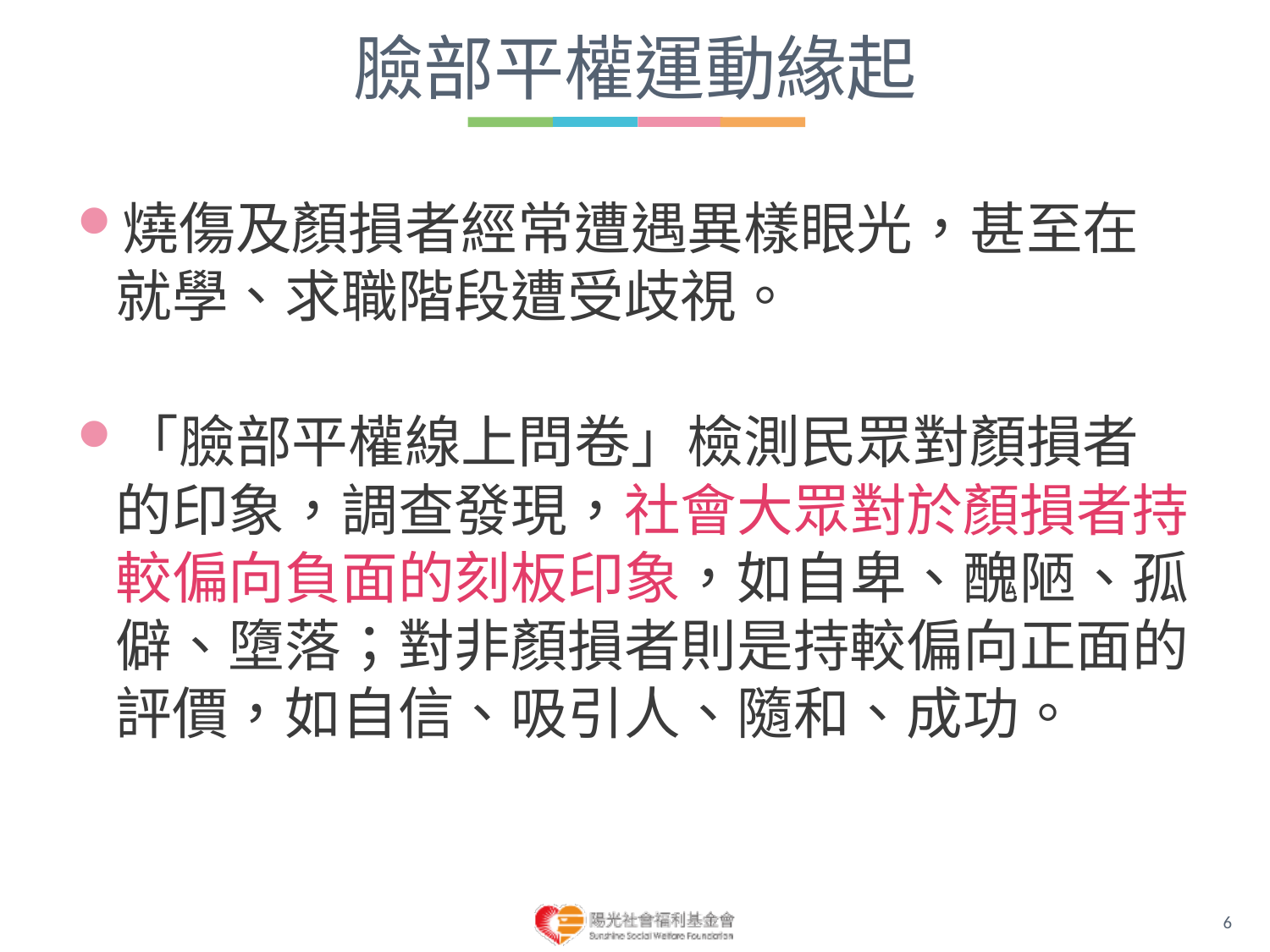

# 臉部平權運動緣起
燒傷及顏損者經常遭遇異樣眼光，甚至在就學、求職階段遭受歧視。
「臉部平權線上問卷」檢測民眾對顏損者的印象，調查發現，社會大眾對於顏損者持較偏向負面的刻板印象，如自卑、醜陋、孤僻、墮落；對非顏損者則是持較偏向正面的評價，如自信、吸引人、隨和、成功。
6